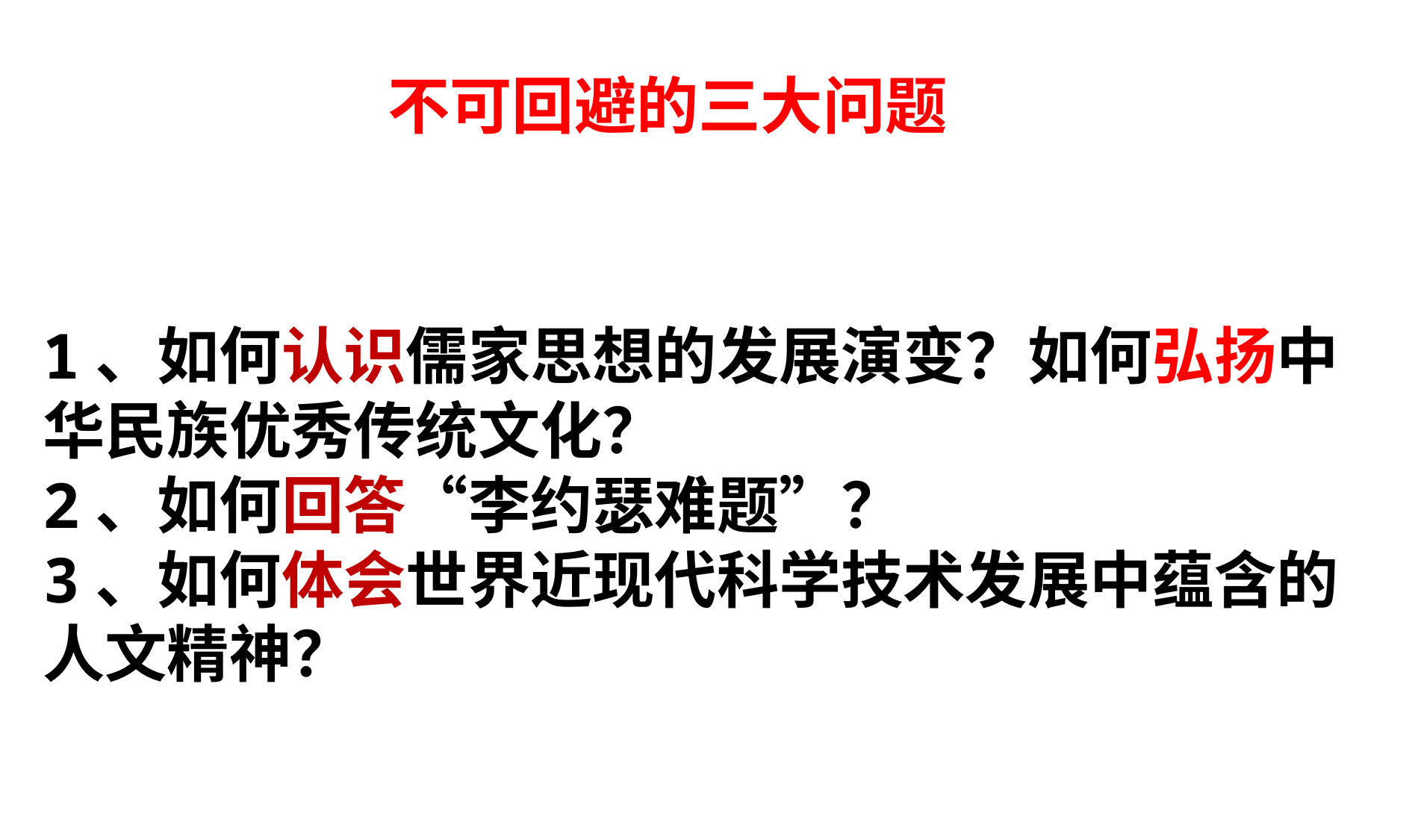

不可回避的三大问题

1、如何认识儒家思想的发展演变？如何弘扬中华民族优秀传统文化？
2、如何回答“李约瑟难题”？
3、如何体会世界近现代科学技术发展中蕴含的人文精神？